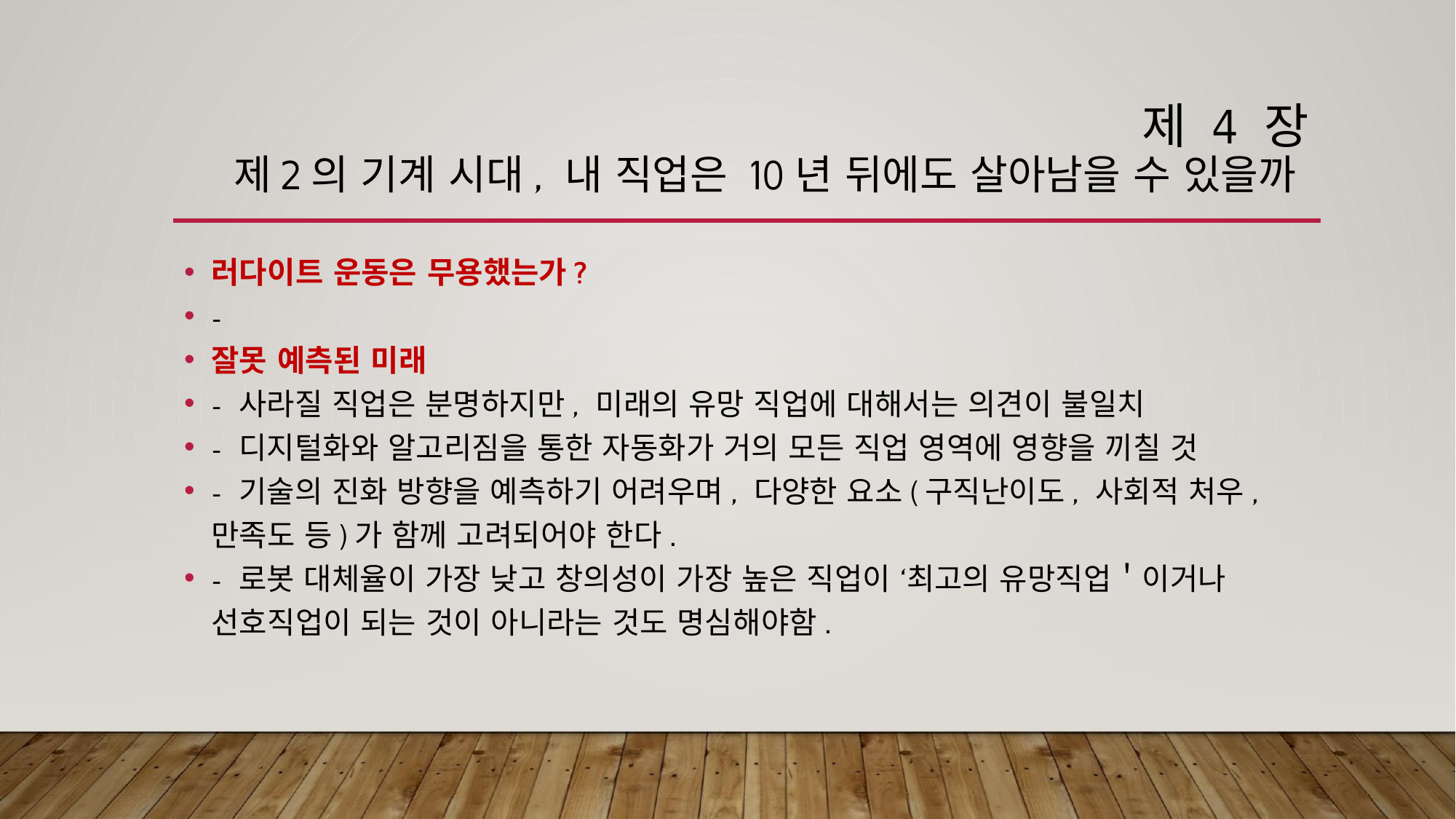

# 제 4 장 제2의 기계 시대, 내 직업은 10년 뒤에도 살아남을 수 있을까
러다이트 운동은 무용했는가?
-
잘못 예측된 미래
- 사라질 직업은 분명하지만, 미래의 유망 직업에 대해서는 의견이 불일치
- 디지털화와 알고리짐을 통한 자동화가 거의 모든 직업 영역에 영향을 끼칠 것
- 기술의 진화 방향을 예측하기 어려우며, 다양한 요소(구직난이도, 사회적 처우, 만족도 등)가 함께 고려되어야 한다.
- 로봇 대체율이 가장 낮고 창의성이 가장 높은 직업이 ‘최고의 유망직업＇이거나 선호직업이 되는 것이 아니라는 것도 명심해야함.